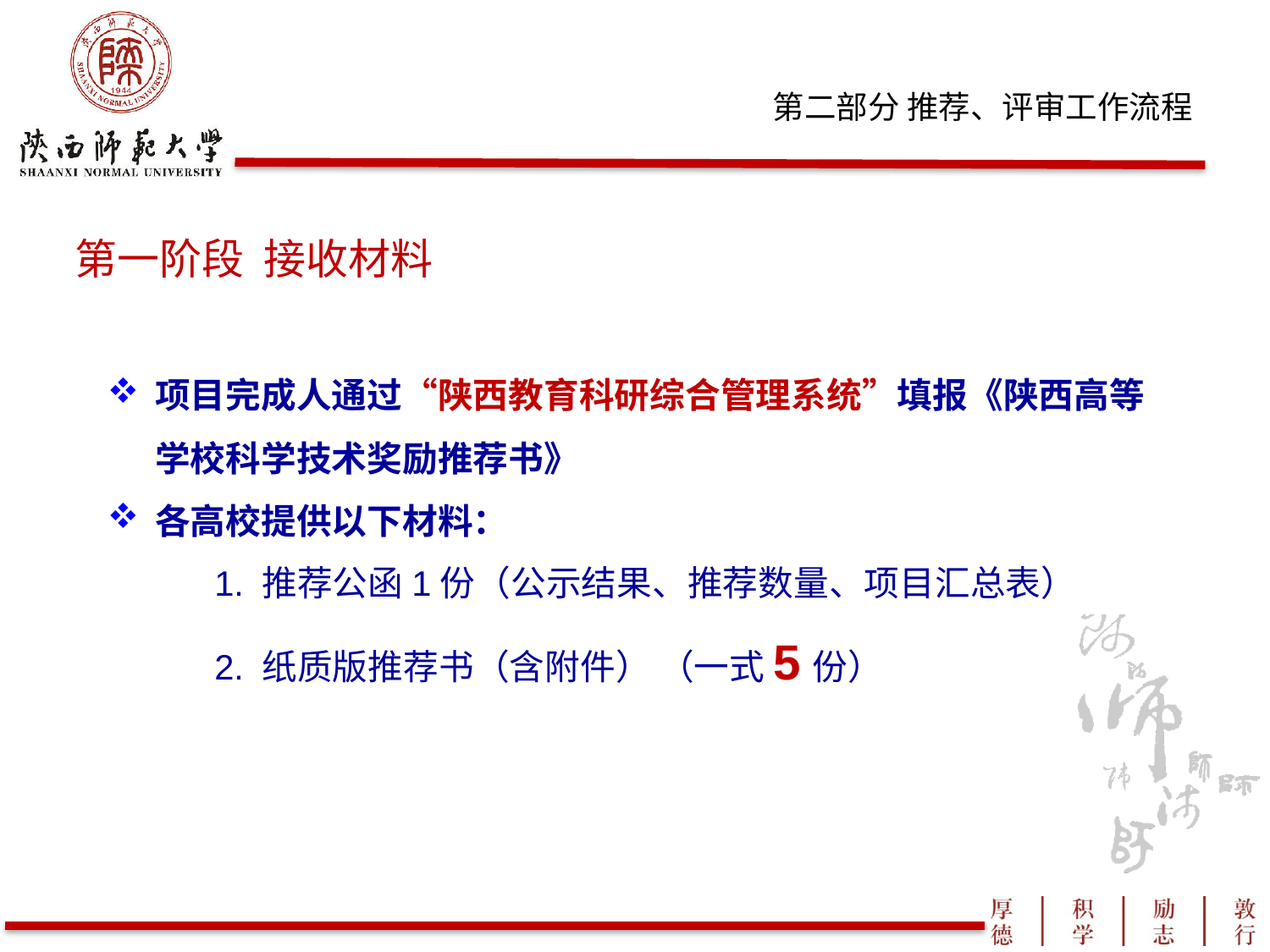

第一阶段  接收材料
项目完成人通过“陕西教育科研综合管理系统”填报《陕西高等学校科学技术奖励推荐书》
各高校提供以下材料：
           1. 推荐公函1份（公示结果、推荐数量、项目汇总表）
           2. 纸质版推荐书（含附件） （一式5份）